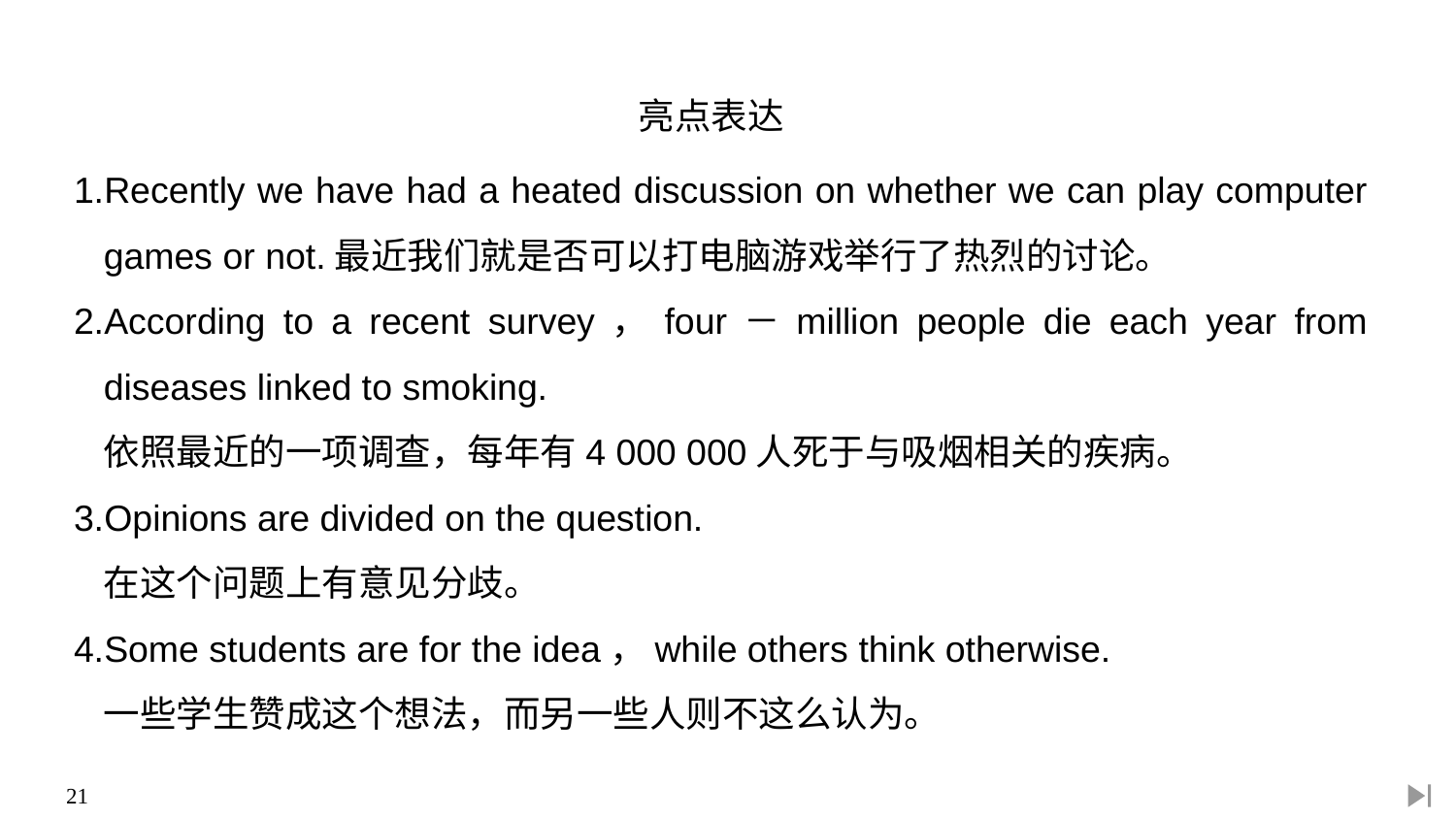

亮点表达
1.Recently we have had a heated discussion on whether we can play computer games or not.最近我们就是否可以打电脑游戏举行了热烈的讨论。
2.According to a recent survey，four－million people die each year from diseases linked to smoking.
	依照最近的一项调查，每年有4 000 000人死于与吸烟相关的疾病。
3.Opinions are divided on the question.
	在这个问题上有意见分歧。
4.Some students are for the idea，while others think otherwise.
	一些学生赞成这个想法，而另一些人则不这么认为。